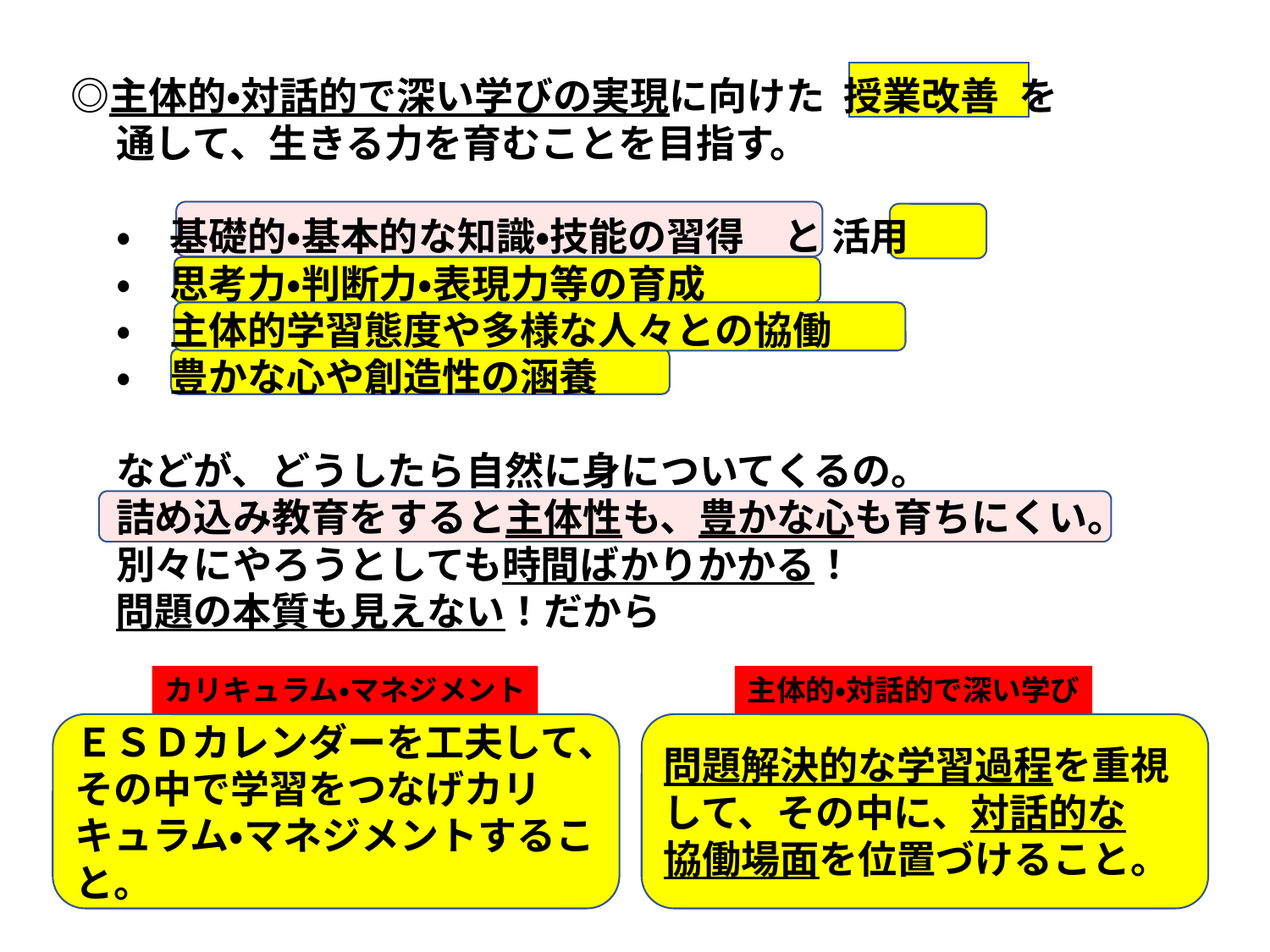

◎主体的・対話的で深い学びの実現に向けた　授業改善　を
　　通して、生きる力を育むことを目指す。

　　・　基礎的・基本的な知識・技能の習得　と 活用
　　・　思考力・判断力・表現力等の育成
　　・　主体的学習態度や多様な人々との協働
　　・　豊かな心や創造性の涵養

　　などが、どうしたら自然に身についてくるの。
　　詰め込み教育をすると主体性も、豊かな心も育ちにくい。
　　別々にやろうとしても時間ばかりかかる！
　　問題の本質も見えない！だから

カリキュラム・マネジメント
主体的・対話的で深い学び
ＥＳＤカレンダーを工夫して、
その中で学習をつなげカリキュラム・マネジメントすること。
問題解決的な学習過程を重視して、その中に、対話的な
協働場面を位置づけること。